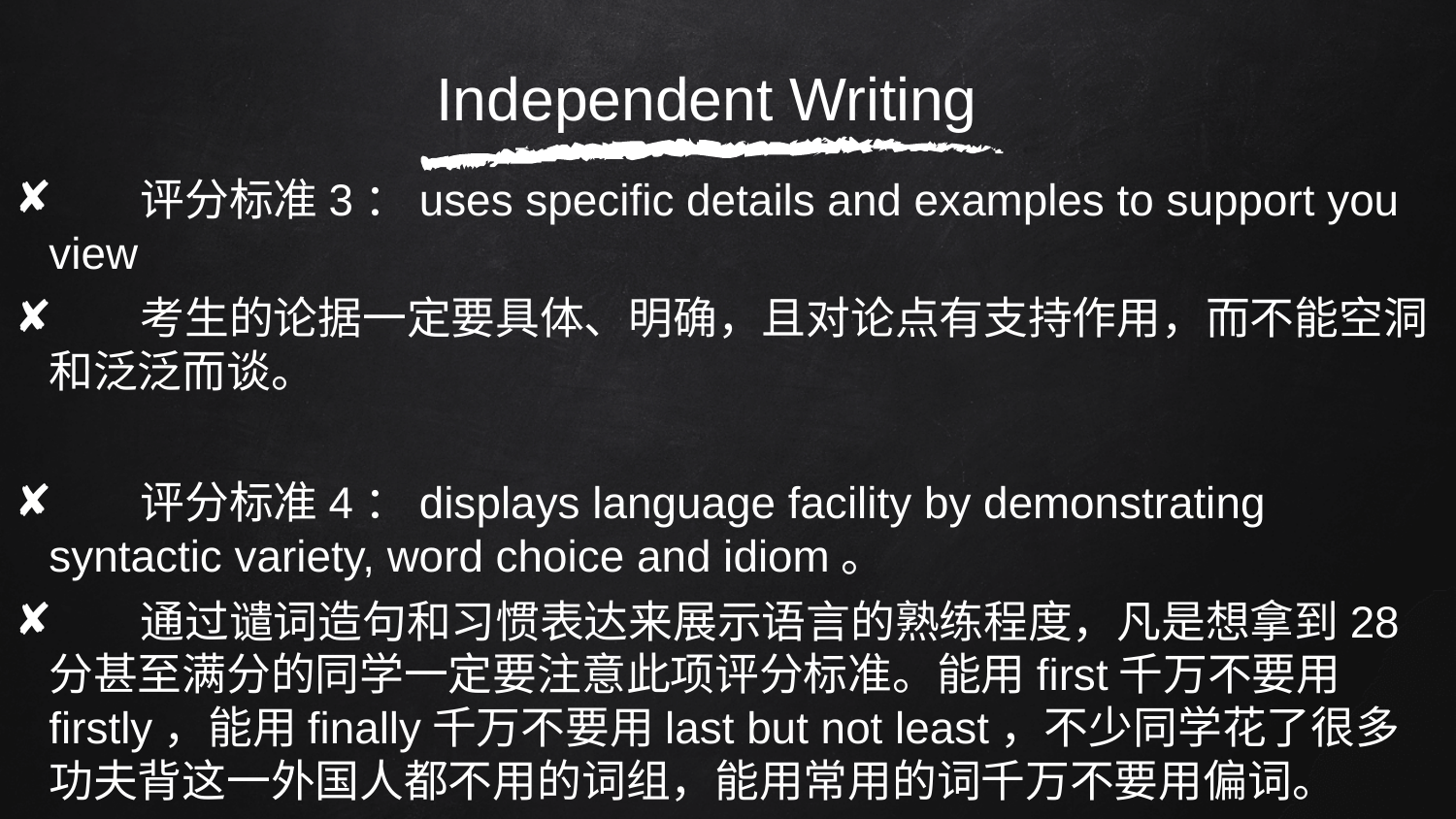

Independent Writing

　　评分标准3：uses specific details and examples to support you view
　　考生的论据一定要具体、明确，且对论点有支持作用，而不能空洞和泛泛而谈。

　　评分标准4：displays language facility by demonstrating syntactic variety, word choice and idiom。
　　通过谴词造句和习惯表达来展示语言的熟练程度，凡是想拿到28分甚至满分的同学一定要注意此项评分标准。能用first千万不要用firstly，能用finally千万不要用last but not least，不少同学花了很多功夫背这一外国人都不用的词组，能用常用的词千万不要用偏词。